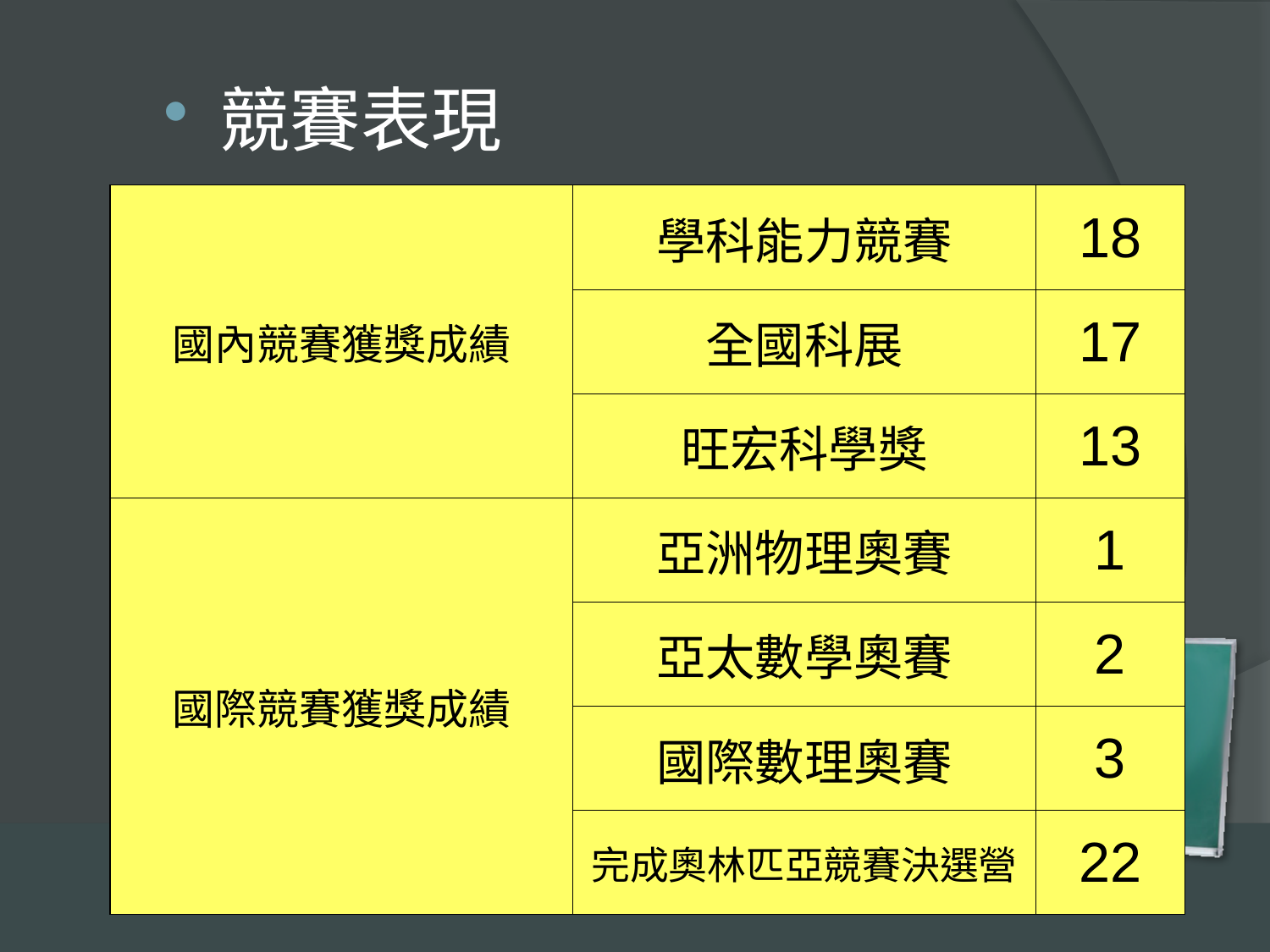

競賽表現

| 國內競賽獲獎成績 | 學科能力競賽 | 18 |
| --- | --- | --- |
|  | 全國科展 | 17 |
|  | 旺宏科學獎 | 13 |
| 國際競賽獲獎成績 | 亞洲物理奧賽 | 1 |
|  | 亞太數學奧賽 | 2 |
|  | 國際數理奧賽 | 3 |
|  | 完成奧林匹亞競賽決選營 | 22 |